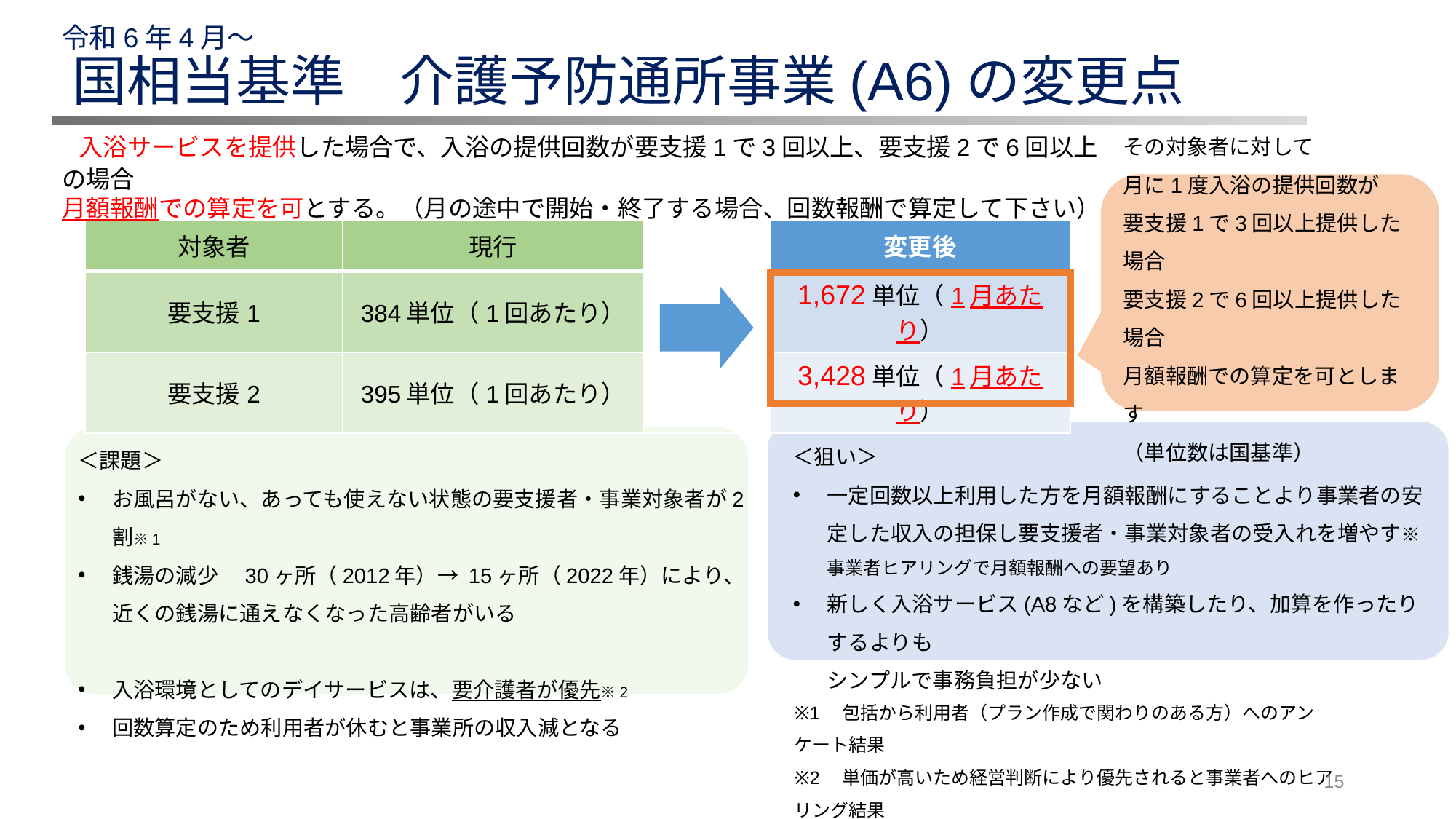

令和6年4月～
国相当基準　介護予防通所事業(A6)の変更点
 入浴サービスを提供した場合で、入浴の提供回数が要支援1で3回以上、要支援2で6回以上の場合
月額報酬での算定を可とする。（月の途中で開始・終了する場合、回数報酬で算定して下さい）

その対象者に対して
月に1度入浴の提供回数が
要支援1で3回以上提供した場合
要支援2で6回以上提供した場合
月額報酬での算定を可とします
（単位数は国基準）
| 対象者 | 現行 |  | 変更後 |
| --- | --- | --- | --- |
| 要支援1 | 384単位（1回あたり） |  | 1,672単位（1月あたり） |
| 要支援2 | 395単位（1回あたり） |  | 3,428単位（1月あたり） |

＜狙い＞
一定回数以上利用した方を月額報酬にすることより事業者の安定した収入の担保し要支援者・事業対象者の受入れを増やす※ 事業者ヒアリングで月額報酬への要望あり
新しく入浴サービス(A8など)を構築したり、加算を作ったりするよりも
シンプルで事務負担が少ない

＜課題＞
お風呂がない、あっても使えない状態の要支援者・事業対象者が2割※1
銭湯の減少　30ヶ所（2012年）→ 15ヶ所（2022年）により、
近くの銭湯に通えなくなった高齢者がいる

入浴環境としてのデイサービスは、要介護者が優先※2
回数算定のため利用者が休むと事業所の収入減となる
※1　包括から利用者（プラン作成で関わりのある方）へのアンケート結果
※2　単価が高いため経営判断により優先されると事業者へのヒアリング結果
　　　（要介護1　567単位/回　5時間以上6時間未満の場合）
15